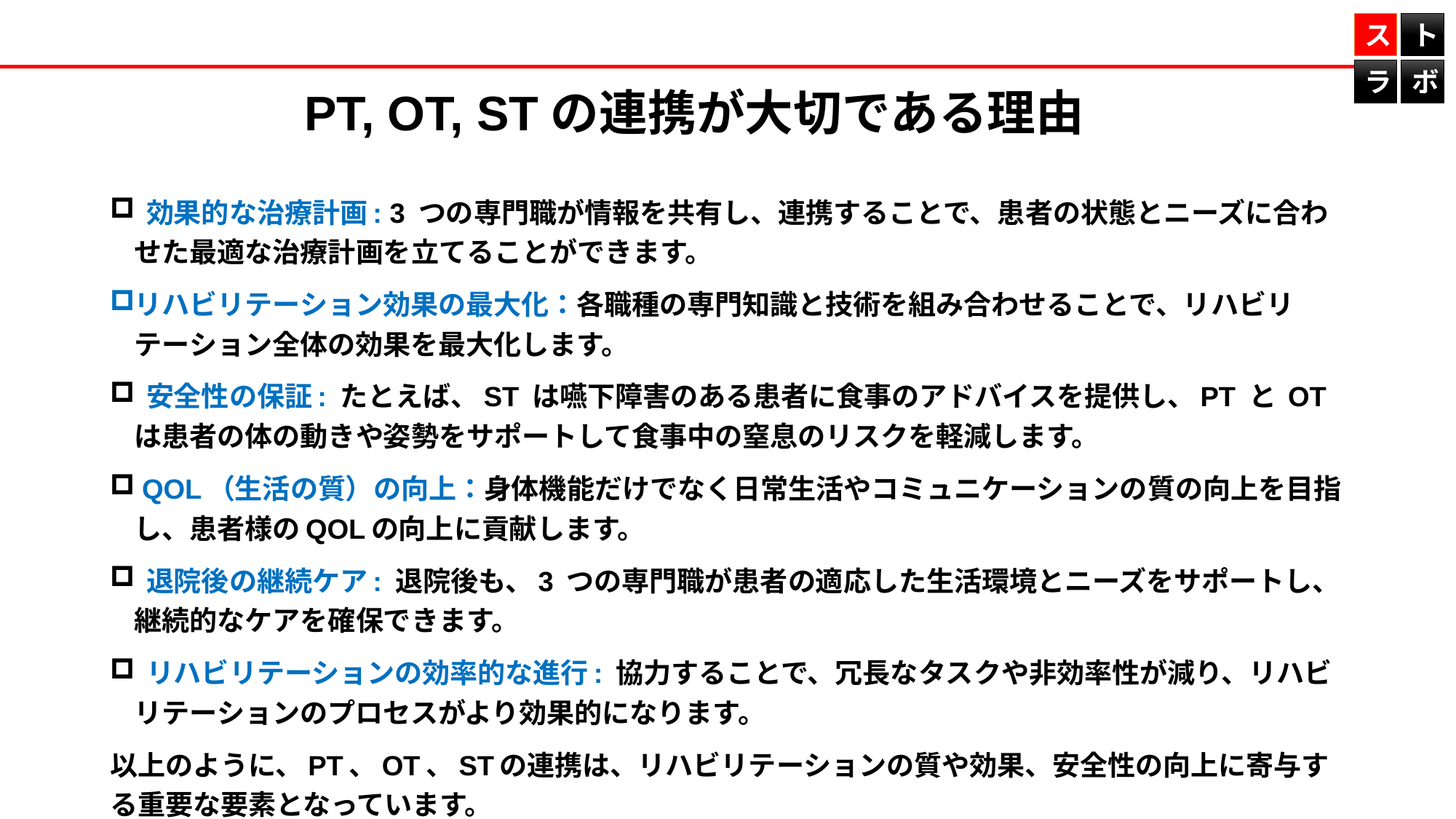

ス
ト
ラ
ボ

PT, OT, STの連携が大切である理由

 効果的な治療計画: 3 つの専門職が情報を共有し、連携することで、患者の状態とニーズに合わせた最適な治療計画を立てることができます。
リハビリテーション効果の最大化：各職種の専門知識と技術を組み合わせることで、リハビリテーション全体の効果を最大化します。
 安全性の保証: たとえば、ST は嚥下障害のある患者に食事のアドバイスを提供し、PT と OT は患者の体の動きや姿勢をサポートして食事中の窒息のリスクを軽減します。
 QOL（生活の質）の向上：身体機能だけでなく日常生活やコミュニケーションの質の向上を目指し、患者様のQOLの向上に貢献します。
 退院後の継続ケア: 退院後も、3 つの専門職が患者の適応した生活環境とニーズをサポートし、継続的なケアを確保できます。
 リハビリテーションの効率的な進行: 協力することで、冗長なタスクや非効率性が減り、リハビリテーションのプロセスがより効果的になります。
以上のように、PT、OT、STの連携は、リハビリテーションの質や効果、安全性の向上に寄与する重要な要素となっています。